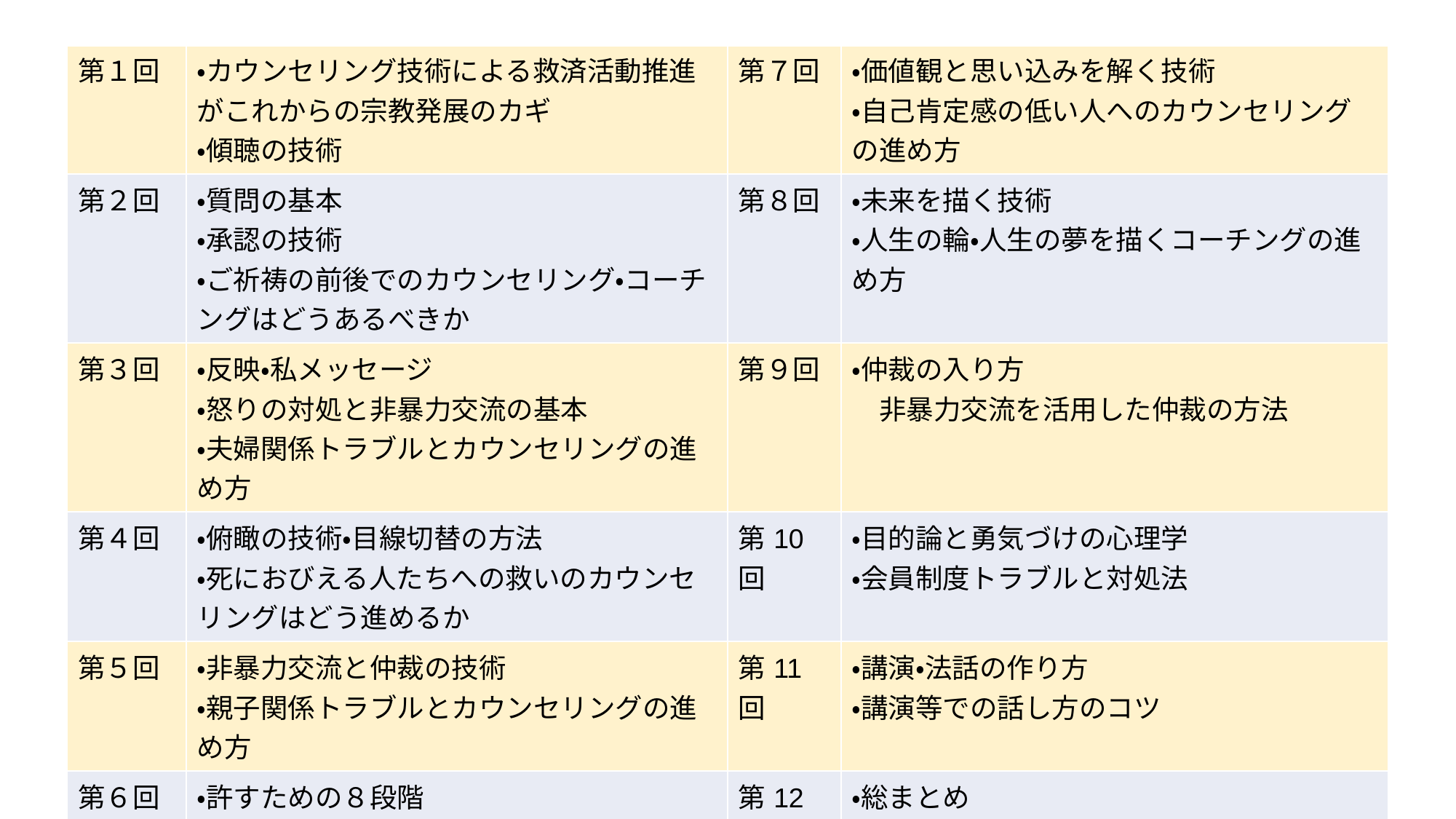

|  |  |  |  |
| --- | --- | --- | --- |
| 第１回 | ・カウンセリング技術による救済活動推進がこれからの宗教発展のカギ ・傾聴の技術 | 第７回 | ・価値観と思い込みを解く技術 ・自己肯定感の低い人へのカウンセリングの進め方 |
| 第２回 | ・質問の基本 ・承認の技術 ・ご祈祷の前後でのカウンセリング・コーチングはどうあるべきか | 第８回 | ・未来を描く技術 ・人生の輪・人生の夢を描くコーチングの進め方 |
| 第３回 | ・反映・私メッセージ ・怒りの対処と非暴力交流の基本 ・夫婦関係トラブルとカウンセリングの進め方 | 第９回 | ・仲裁の入り方 　非暴力交流を活用した仲裁の方法 |
| 第４回 | ・俯瞰の技術・目線切替の方法 ・死におびえる人たちへの救いのカウンセリングはどう進めるか | 第10回 | ・目的論と勇気づけの心理学 ・会員制度トラブルと対処法 |
| 第５回 | ・非暴力交流と仲裁の技術 ・親子関係トラブルとカウンセリングの進め方 | 第11回 | ・講演・法話の作り方 ・講演等での話し方のコツ |
| 第６回 | ・許すための８段階 ・職場トラブルとカウンセリングの進め方 | 第12回 | ・総まとめ ・成果報告～今後への進め方検討 |